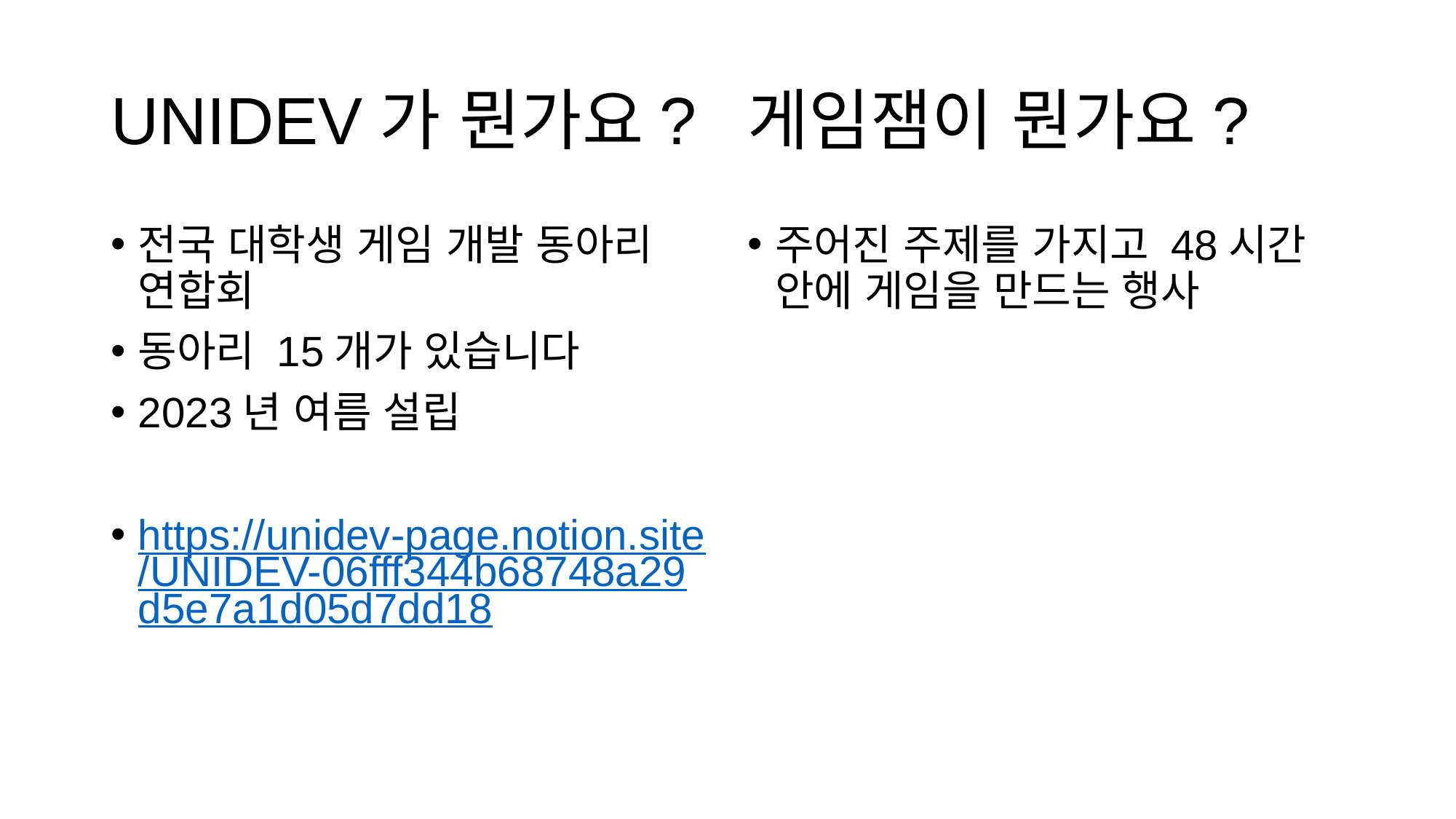

# UNIDEV가 뭔가요?

게임잼이 뭔가요?
전국 대학생 게임 개발 동아리 연합회
동아리 15개가 있습니다
2023년 여름 설립

https://unidev-page.notion.site/UNIDEV-06fff344b68748a29d5e7a1d05d7dd18
주어진 주제를 가지고 48시간 안에 게임을 만드는 행사